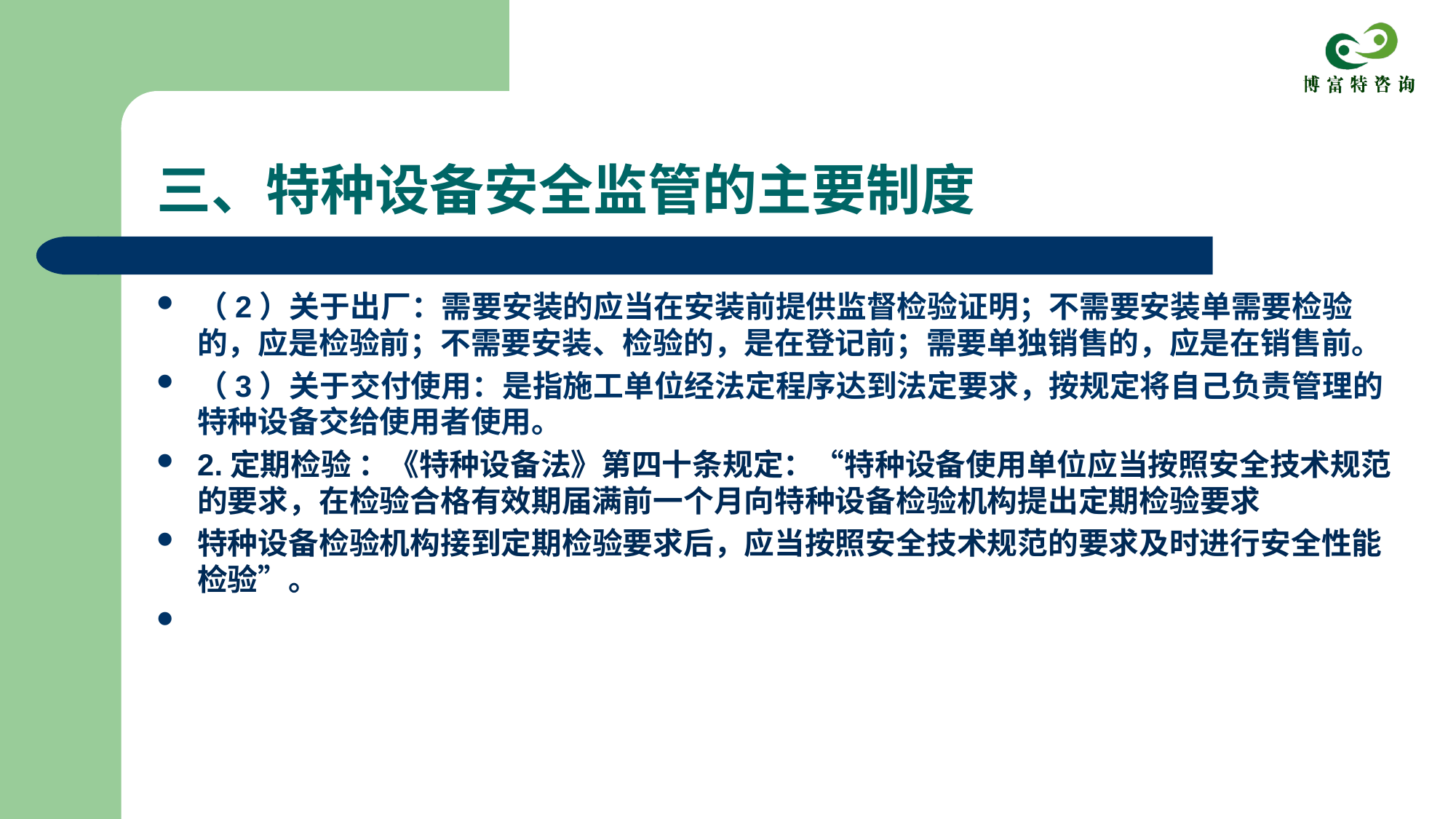

# 三、特种设备安全监管的主要制度
（2）关于出厂：需要安装的应当在安装前提供监督检验证明；不需要安装单需要检验的，应是检验前；不需要安装、检验的，是在登记前；需要单独销售的，应是在销售前。
（3）关于交付使用：是指施工单位经法定程序达到法定要求，按规定将自己负责管理的特种设备交给使用者使用。
2.定期检验 ：《特种设备法》第四十条规定：“特种设备使用单位应当按照安全技术规范的要求，在检验合格有效期届满前一个月向特种设备检验机构提出定期检验要求
特种设备检验机构接到定期检验要求后，应当按照安全技术规范的要求及时进行安全性能检验”。